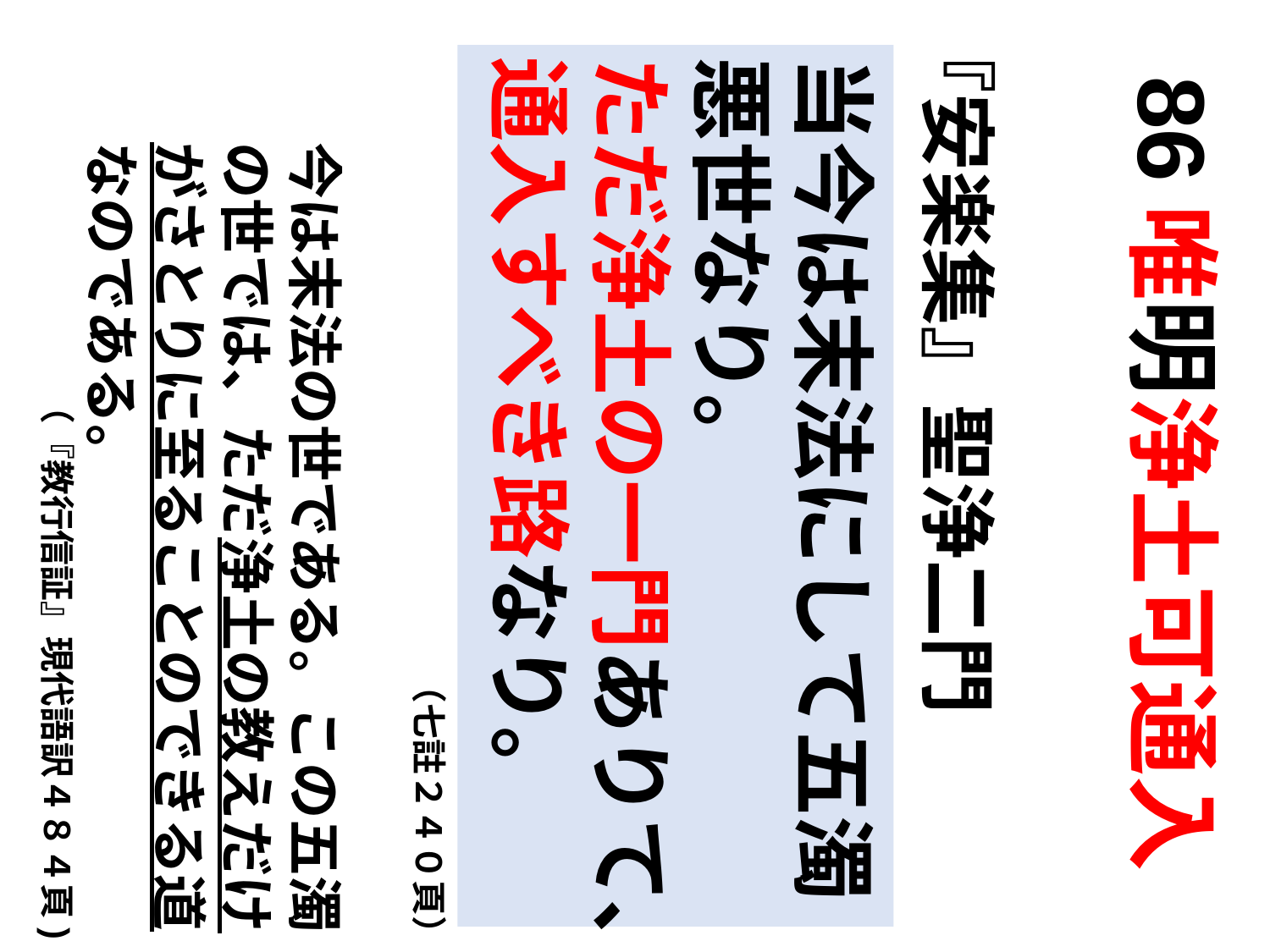

『安楽集』聖浄二門
当今は末法にして五濁悪世なり。
ただ浄土の一門ありて、通入すべき路なり。
86唯明浄土可通入
今は末法の世である。この五濁の世では、ただ浄土の教えだけがさとりに至ることのできる道なのである。
（『教行信証』現代語訳４８４頁)
（七註２４０頁）